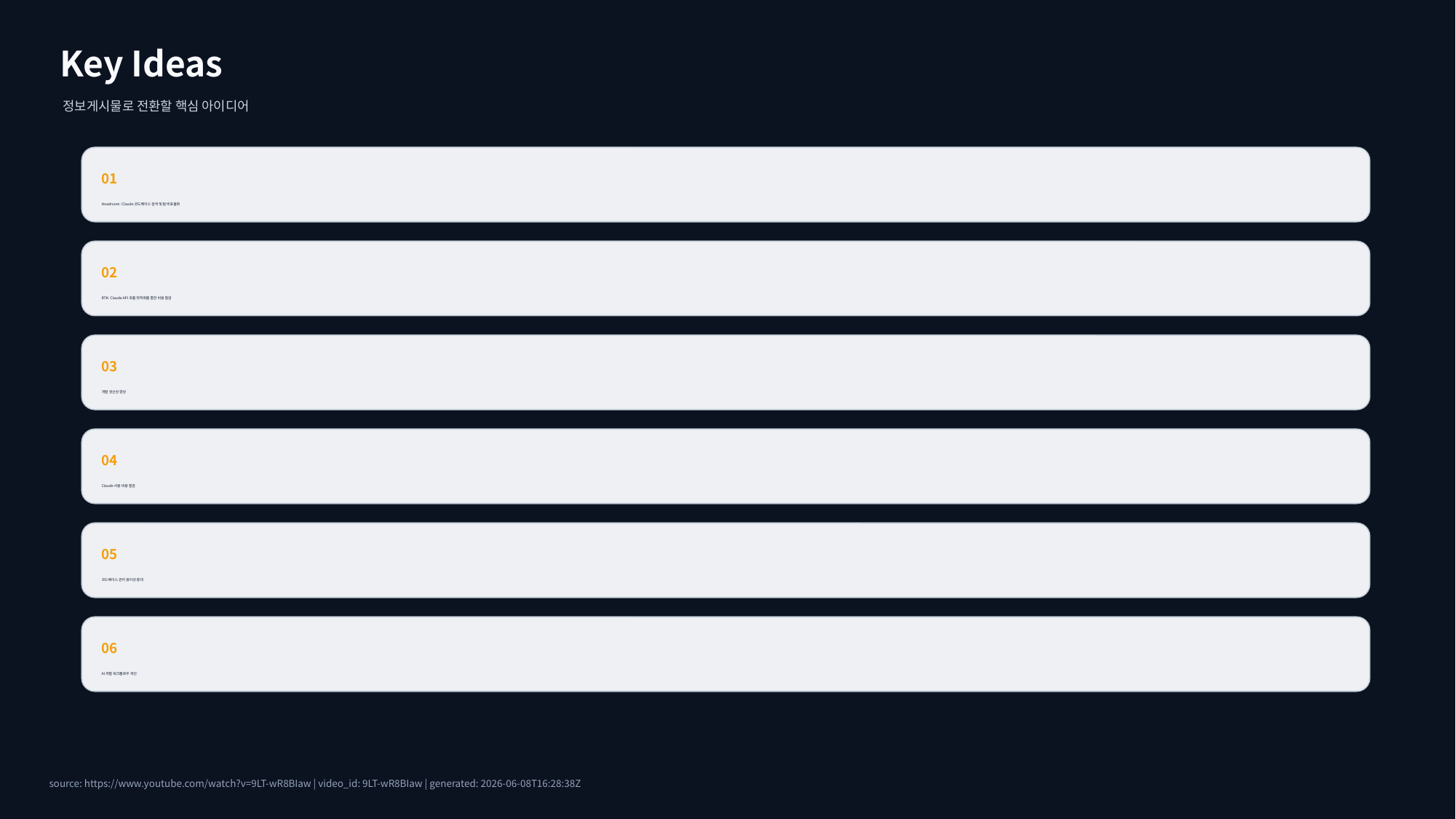

Key Ideas
정보게시물로 전환할 핵심 아이디어

01
Headroom: Claude 코드베이스 검색 및 탐색 효율화

02
RTK: Claude API 호출 최적화를 통한 비용 절감

03
개발 생산성 향상

04
Claude 사용 비용 절감

05
코드베이스 관리 용이성 증대

06
AI 개발 워크플로우 개선
source: https://www.youtube.com/watch?v=9LT-wR8BIaw | video_id: 9LT-wR8BIaw | generated: 2026-06-08T16:28:38Z